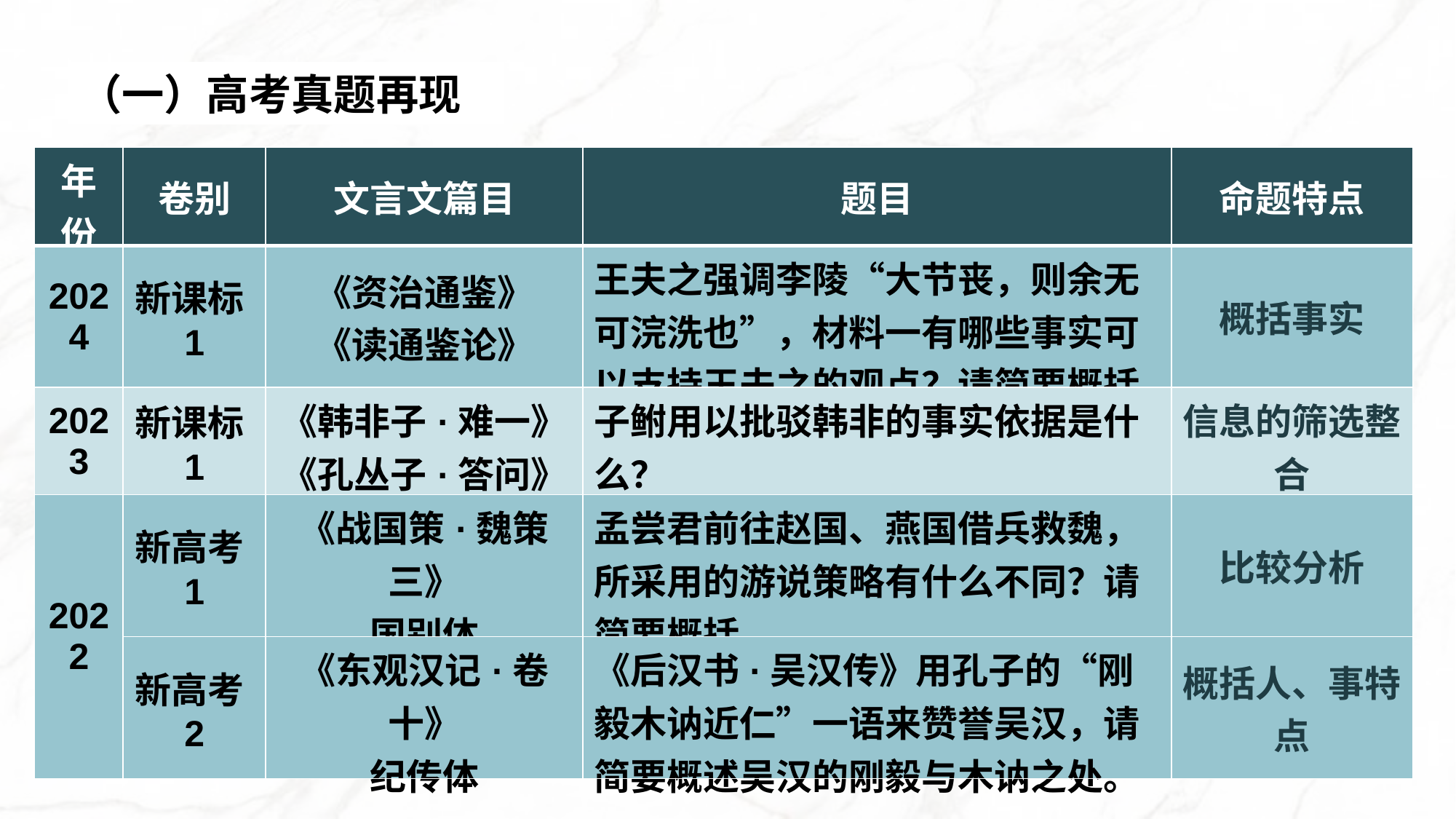

（一）高考真题再现
| 年份 | 卷别 | 文言文篇目 | 题目 | 命题特点 |
| --- | --- | --- | --- | --- |
| 2024 | 新课标1 | 《资治通鉴》 《读通鉴论》 | 王夫之强调李陵“大节丧，则余无可浣洗也”，材料一有哪些事实可以支持王夫之的观点？请简要概括。 | 概括事实 |
| 2023 | 新课标1 | 《韩非子·难一》 《孔丛子·答问》 | 子鲋用以批驳韩非的事实依据是什么？ | 信息的筛选整合 |
| 2022 | 新高考1 | 《战国策·魏策三》 国别体 | 孟尝君前往赵国、燕国借兵救魏，所采用的游说策略有什么不同？请简要概括。 | 比较分析 |
|  | 新高考2 | 《东观汉记·卷十》 纪传体 | 《后汉书·吴汉传》用孔子的“刚毅木讷近仁”一语来赞誉吴汉，请简要概述吴汉的刚毅与木讷之处。 | 概括人、事特点 |